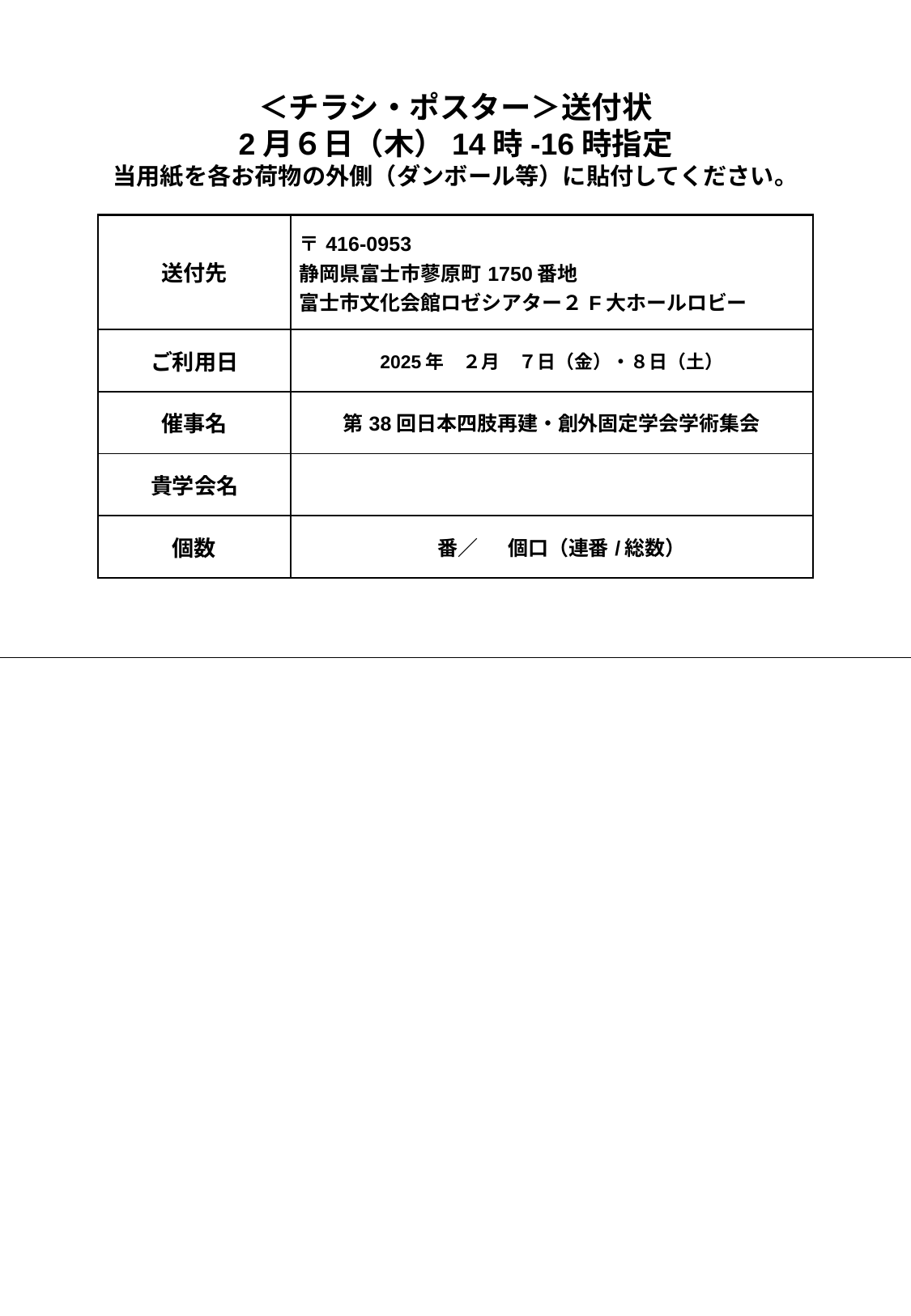

＜チラシ・ポスター＞送付状
2月６日（木）14時-16時指定
当用紙を各お荷物の外側（ダンボール等）に貼付してください。
| 送付先 | 〒416-0953 静岡県富士市蓼原町1750番地 富士市文化会館ロゼシアター２F大ホールロビー |
| --- | --- |
| ご利用日 | 2025年　２月　７日（金）・８日（土） |
| 催事名 | 第38回日本四肢再建・創外固定学会学術集会 |
| 貴学会名 |  |
| 個数 | 番／　 個口（連番/総数） |